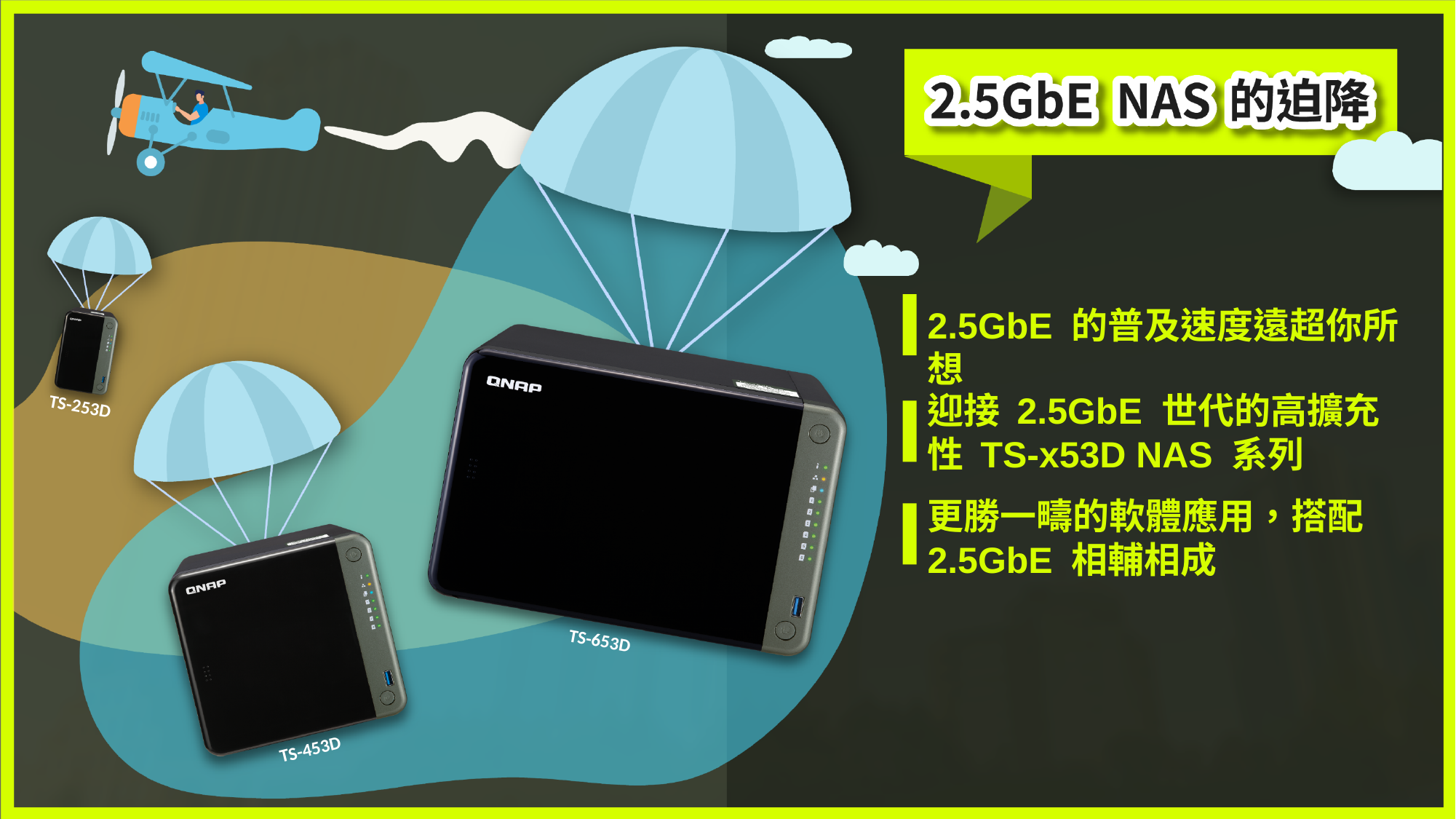

2.5GbE 的普及速度遠超你所想
迎接 2.5GbE 世代的高擴充性 TS-x53D NAS 系列
TS-253D

更勝一疇的軟體應用，搭配 2.5GbE 相輔相成

TS-653D
TS-453D